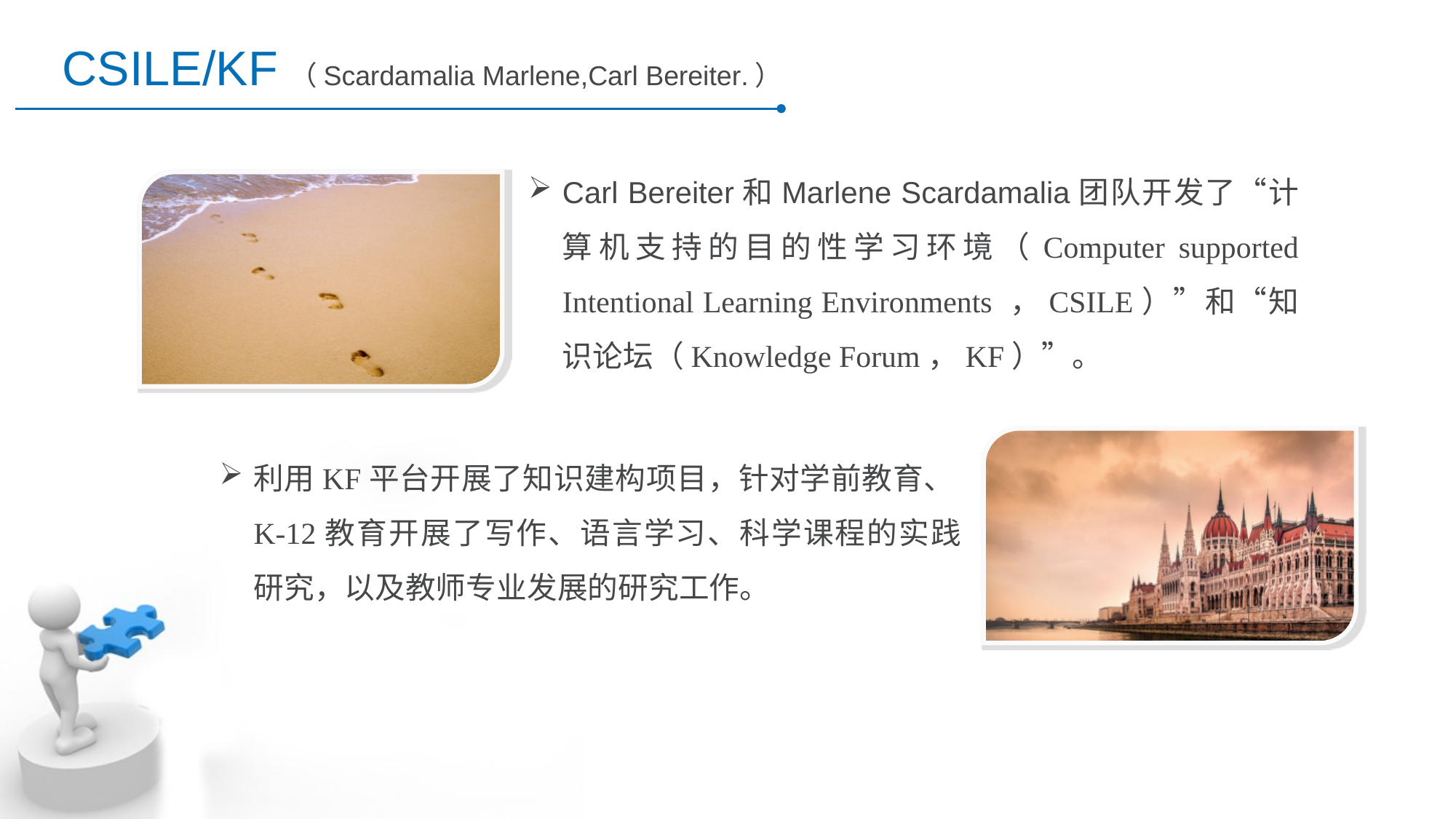

# CSILE/KF（Scardamalia Marlene,Carl Bereiter.）
Carl Bereiter和Marlene Scardamalia团队开发了“计算机支持的目的性学习环境（Computer supported Intentional Learning Environments ，CSILE）”和“知识论坛（Knowledge Forum，KF）”。

利用KF平台开展了知识建构项目，针对学前教育、K-12教育开展了写作、语言学习、科学课程的实践研究，以及教师专业发展的研究工作。